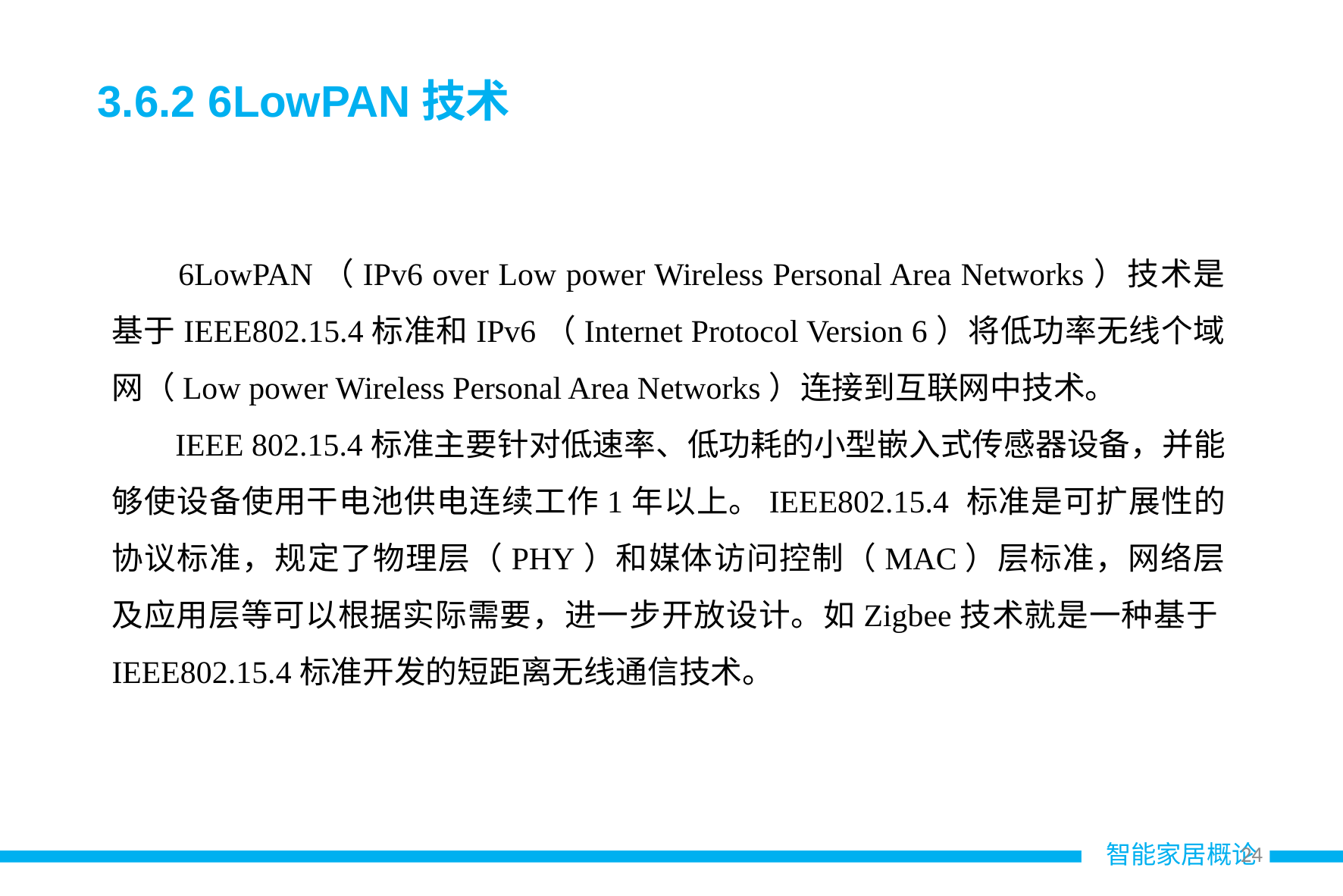

3.6.2 6LowPAN技术
  6LowPAN（IPv6 over Low power Wireless Personal Area Networks）技术是基于IEEE802.15.4标准和IPv6（Internet Protocol Version 6）将低功率无线个域网（Low power Wireless Personal Area Networks）连接到互联网中技术。
  IEEE 802.15.4标准主要针对低速率、低功耗的小型嵌入式传感器设备，并能够使设备使用干电池供电连续工作1年以上。IEEE802.15.4 标准是可扩展性的协议标准，规定了物理层（PHY）和媒体访问控制（MAC）层标准，网络层及应用层等可以根据实际需要，进一步开放设计。如Zigbee技术就是一种基于IEEE802.15.4标准开发的短距离无线通信技术。
24